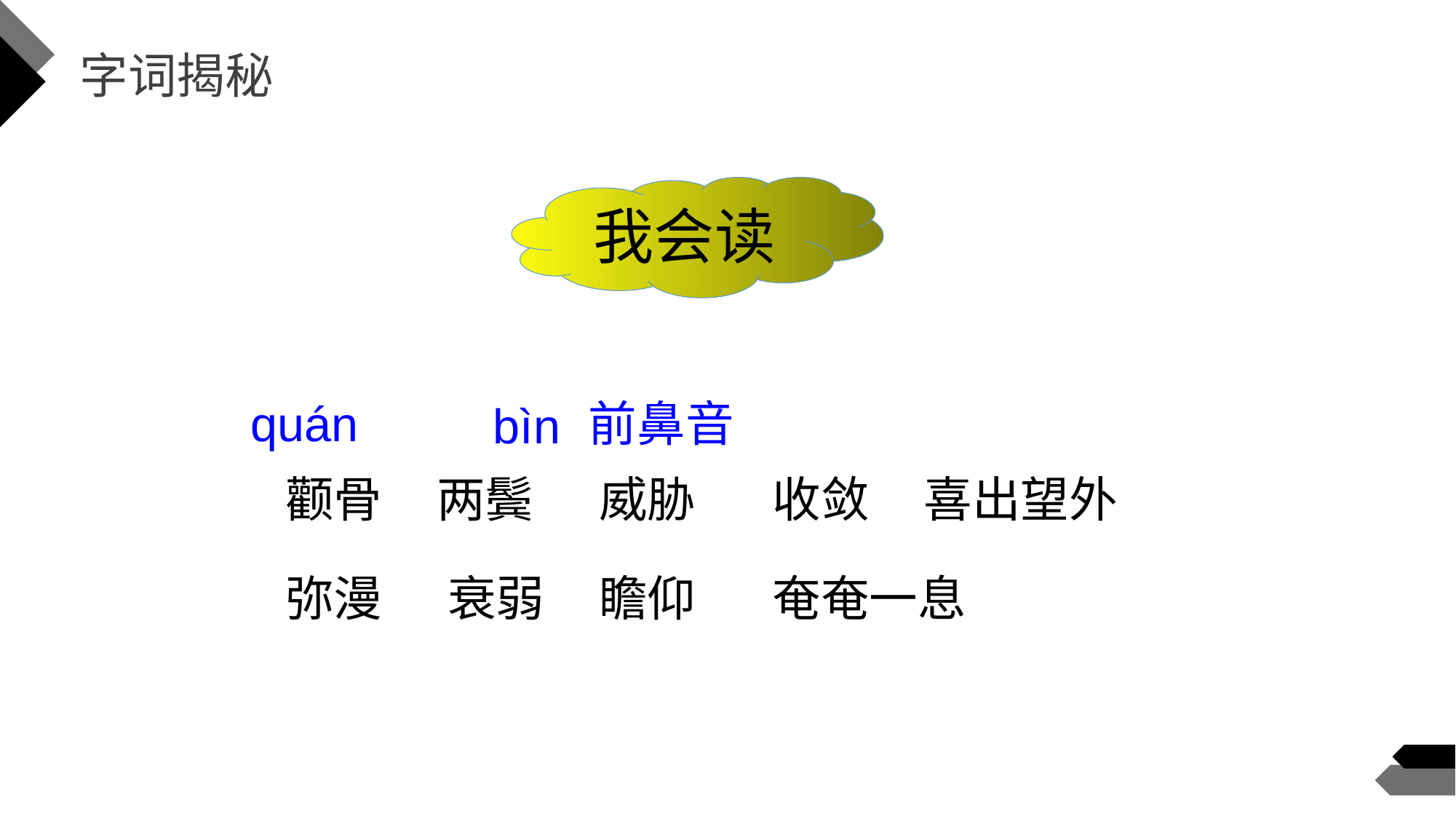

字词揭秘
我会读
quán
前鼻音
bìn
颧骨     两鬓      威胁       收敛     喜出望外     弥漫      衰弱     瞻仰       奄奄一息